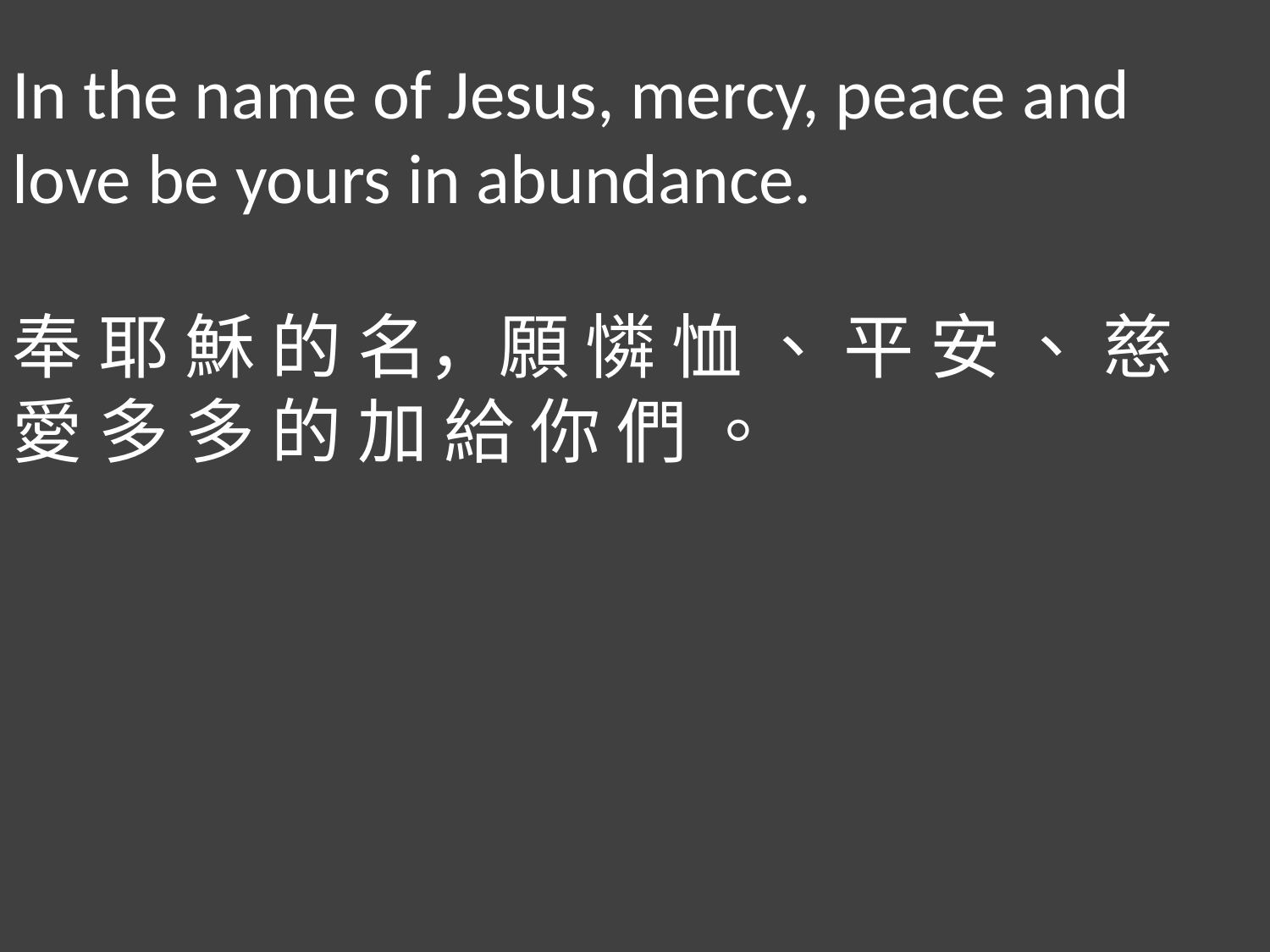

In the name of Jesus, mercy, peace and love be yours in abundance.

奉 耶 穌 的 名，願 憐 恤 、 平 安 、 慈 愛 多 多 的 加 給 你 們 。